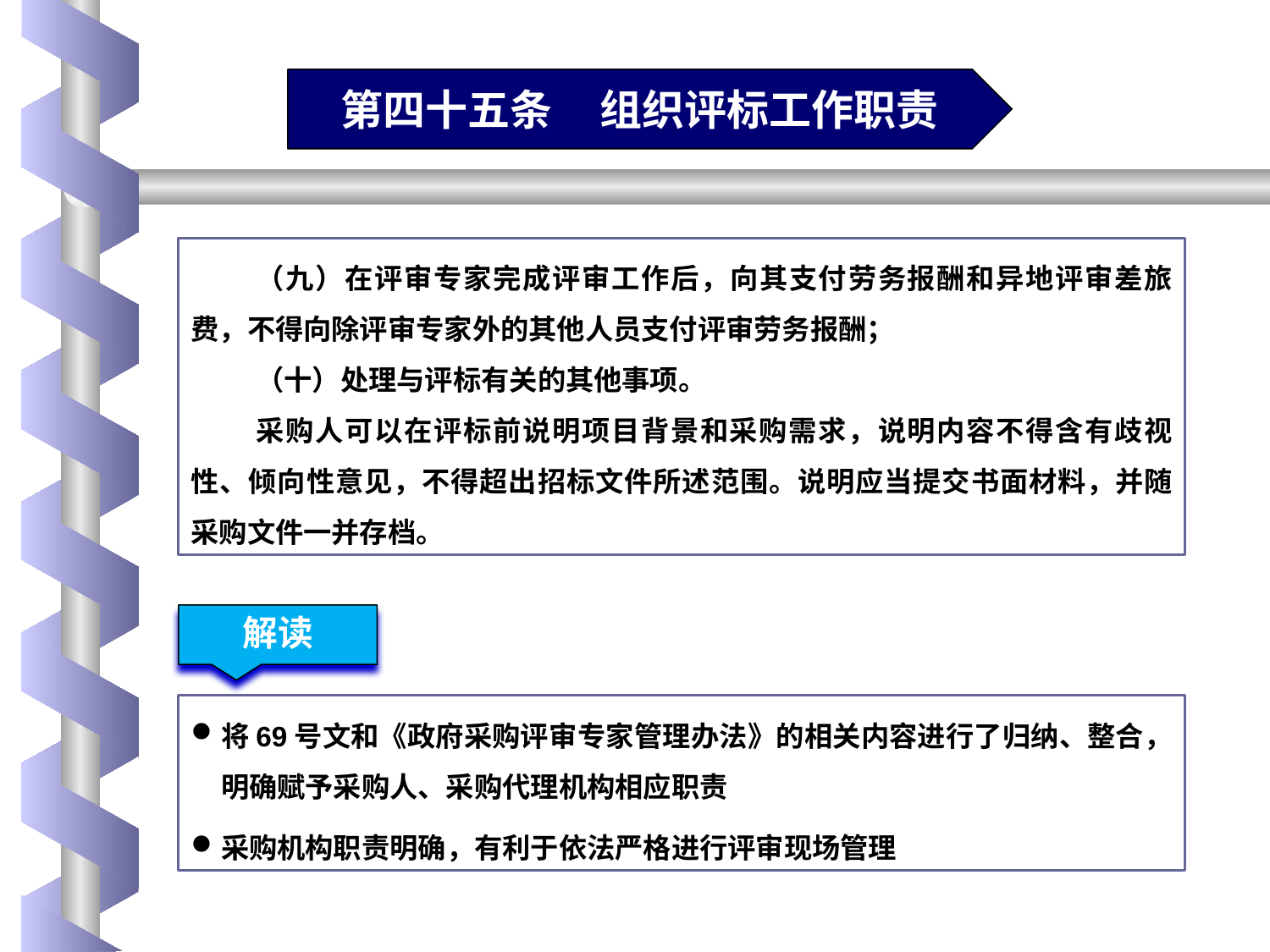

第四十五条     组织评标工作职责
（九）在评审专家完成评审工作后，向其支付劳务报酬和异地评审差旅费，不得向除评审专家外的其他人员支付评审劳务报酬；
（十）处理与评标有关的其他事项。
采购人可以在评标前说明项目背景和采购需求，说明内容不得含有歧视性、倾向性意见，不得超出招标文件所述范围。说明应当提交书面材料，并随采购文件一并存档。
解读
将69号文和《政府采购评审专家管理办法》的相关内容进行了归纳、整合，明确赋予采购人、采购代理机构相应职责
采购机构职责明确，有利于依法严格进行评审现场管理